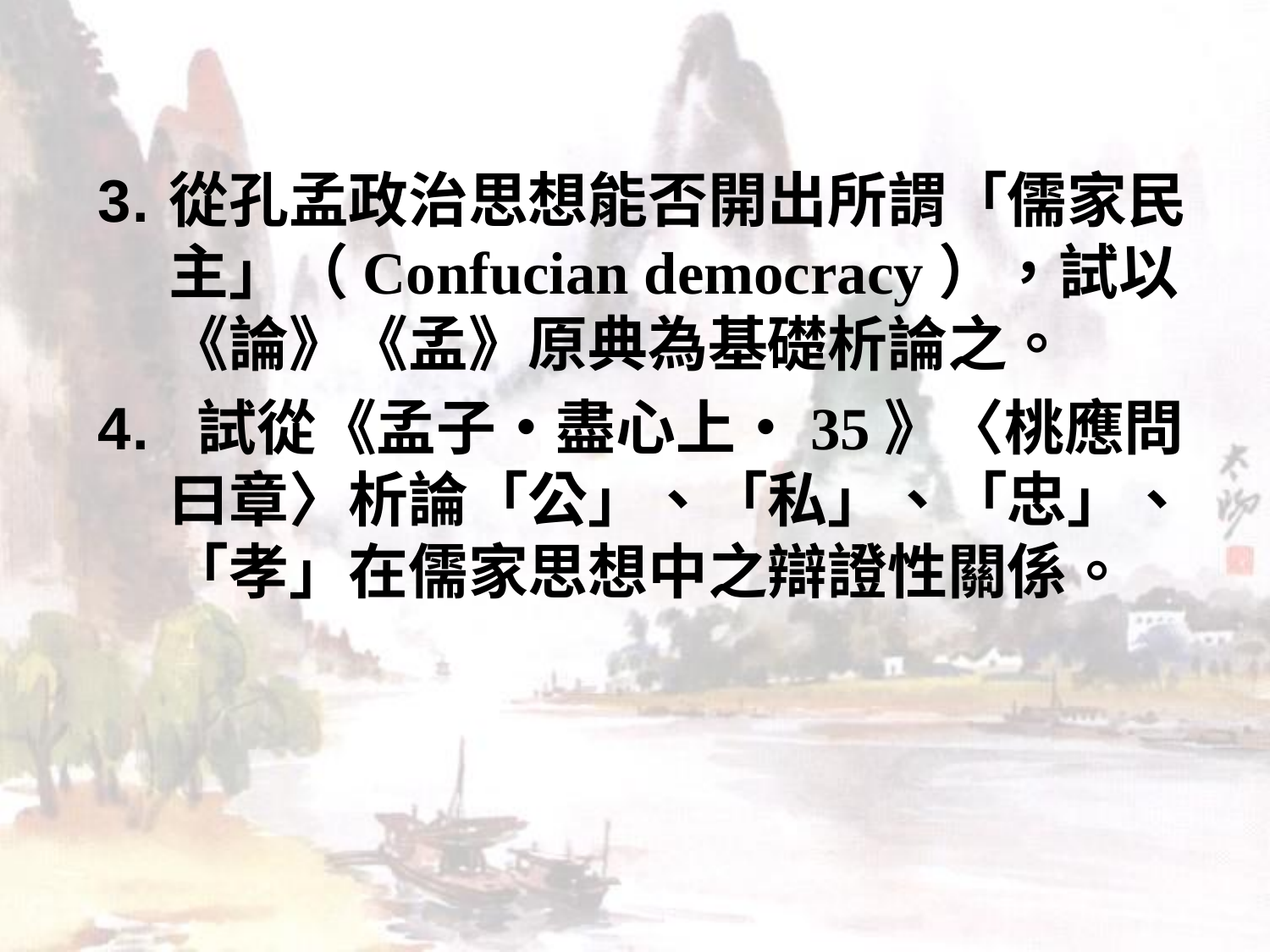

從孔孟政治思想能否開出所謂「儒家民主」（Confucian democracy），試以《論》《孟》原典為基礎析論之。
 試從《孟子‧盡心上‧35》〈桃應問曰章〉析論「公」、「私」、「忠」、「孝」在儒家思想中之辯證性關係。